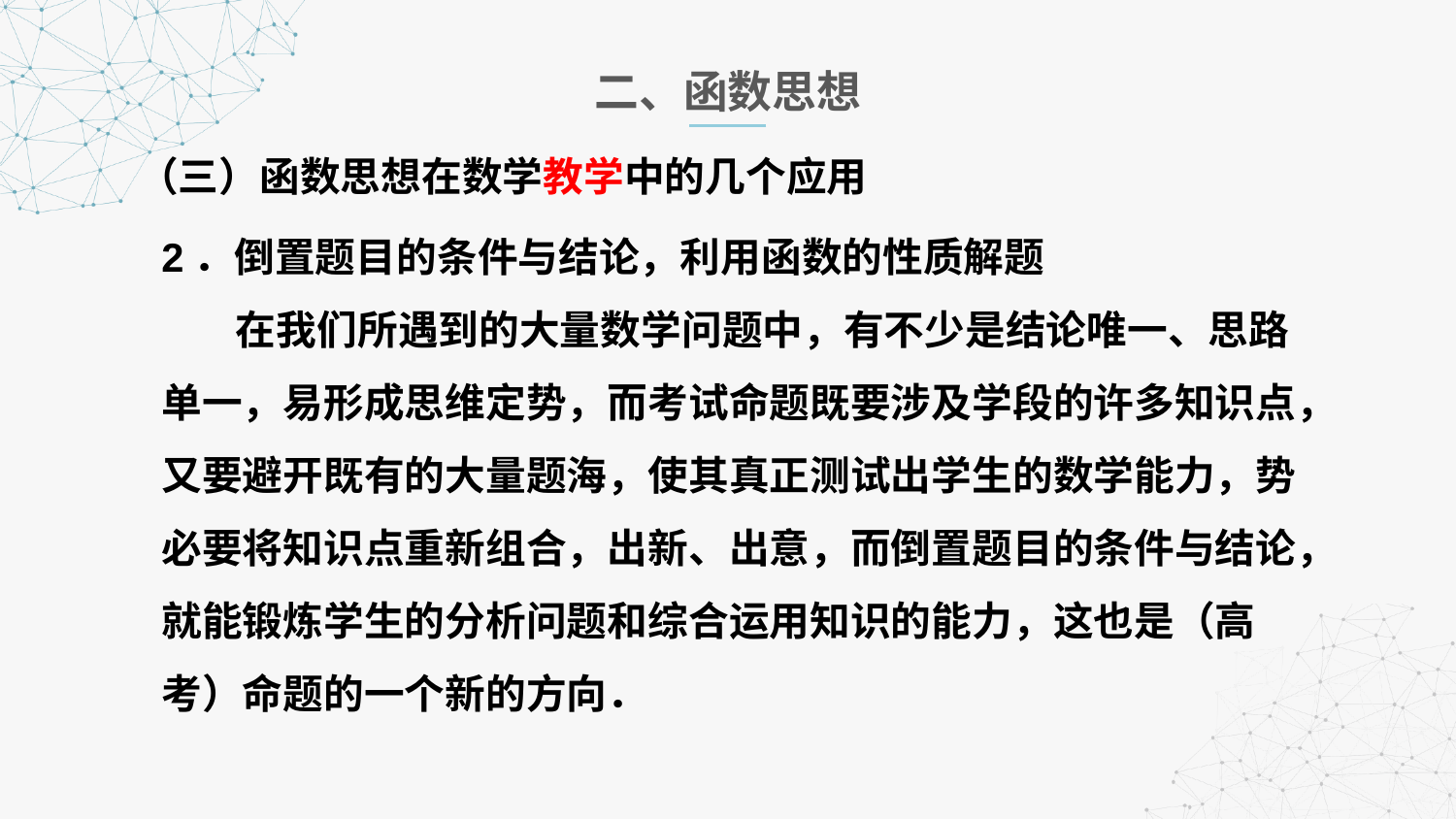

二、函数思想
（三）函数思想在数学教学中的几个应用
2．倒置题目的条件与结论，利用函数的性质解题
       在我们所遇到的大量数学问题中，有不少是结论唯一、思路单一，易形成思维定势，而考试命题既要涉及学段的许多知识点，又要避开既有的大量题海，使其真正测试出学生的数学能力，势必要将知识点重新组合，出新、出意，而倒置题目的条件与结论，就能锻炼学生的分析问题和综合运用知识的能力，这也是（高考）命题的一个新的方向．